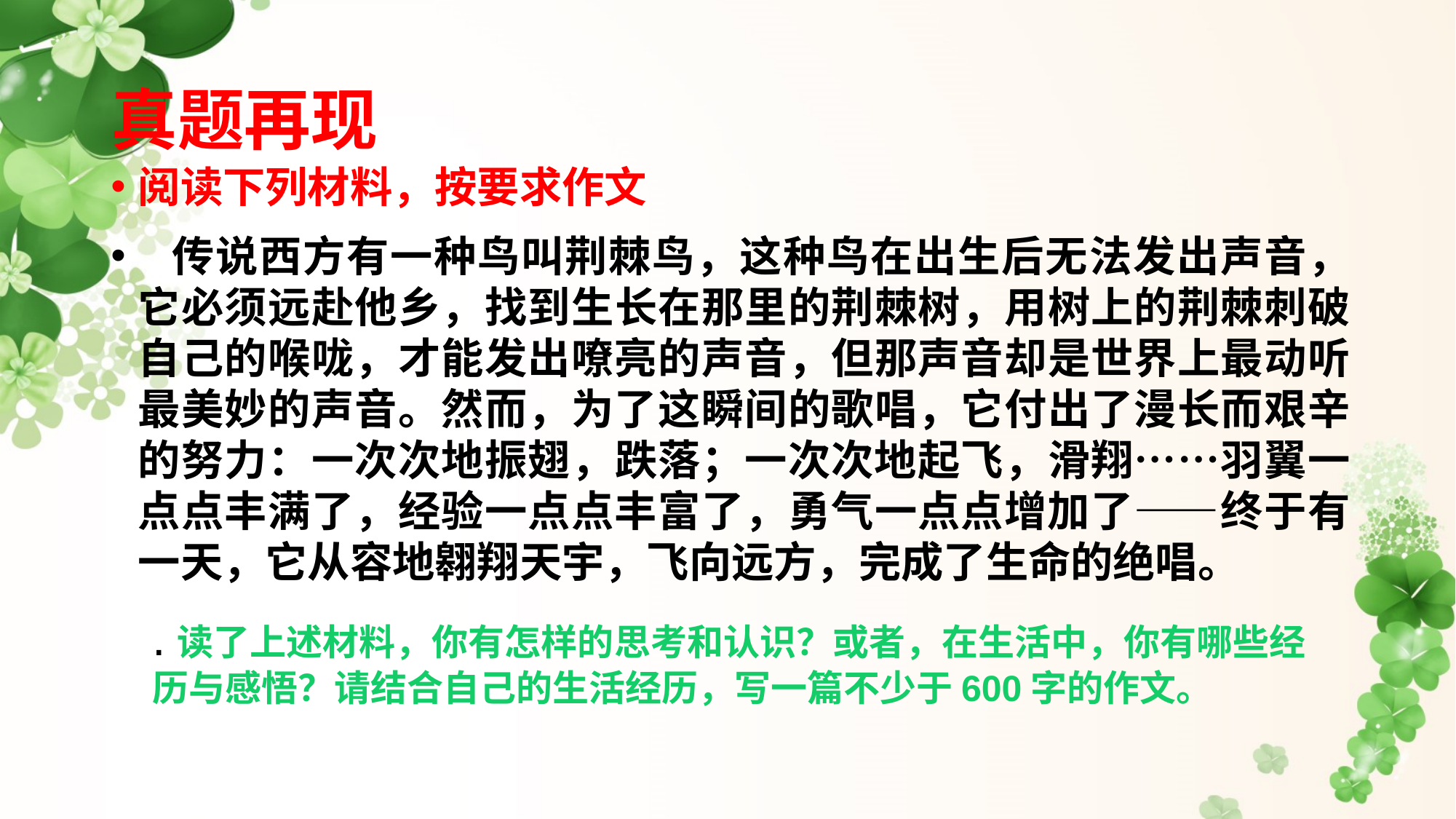

# 真题再现
阅读下列材料，按要求作文
  传说西方有一种鸟叫荆棘鸟，这种鸟在出生后无法发出声音，它必须远赴他乡，找到生长在那里的荆棘树，用树上的荆棘刺破自己的喉咙，才能发出嘹亮的声音，但那声音却是世界上最动听最美妙的声音。然而，为了这瞬间的歌唱，它付出了漫长而艰辛的努力：一次次地振翅，跌落；一次次地起飞，滑翔……羽翼一点点丰满了，经验一点点丰富了，勇气一点点增加了——终于有一天，它从容地翱翔天宇，飞向远方，完成了生命的绝唱。

.读了上述材料，你有怎样的思考和认识？或者，在生活中，你有哪些经历与感悟？请结合自己的生活经历，写一篇不少于600字的作文。